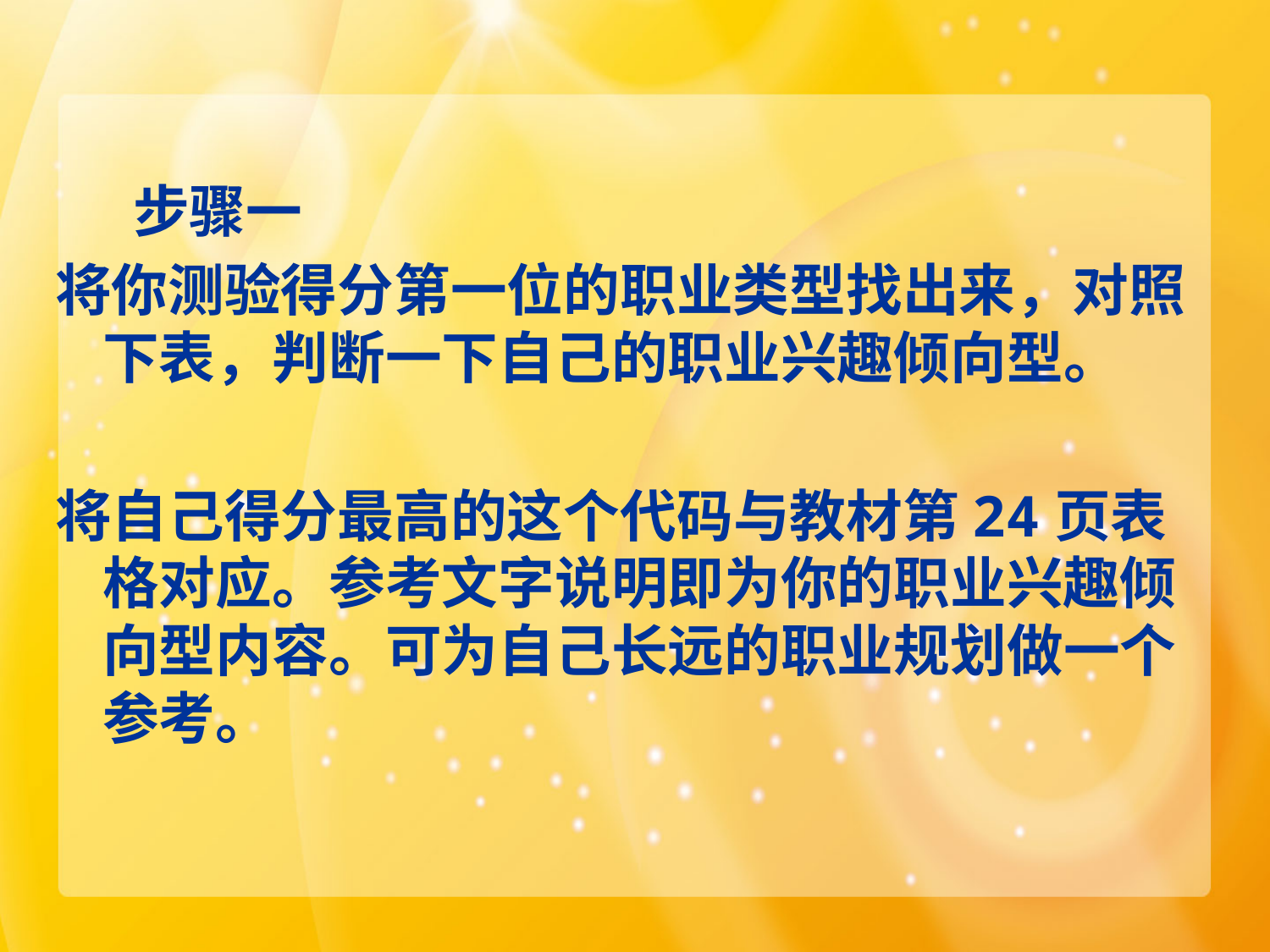

步骤一
将你测验得分第一位的职业类型找出来，对照下表，判断一下自己的职业兴趣倾向型。

将自己得分最高的这个代码与教材第24页表格对应。参考文字说明即为你的职业兴趣倾向型内容。可为自己长远的职业规划做一个参考。